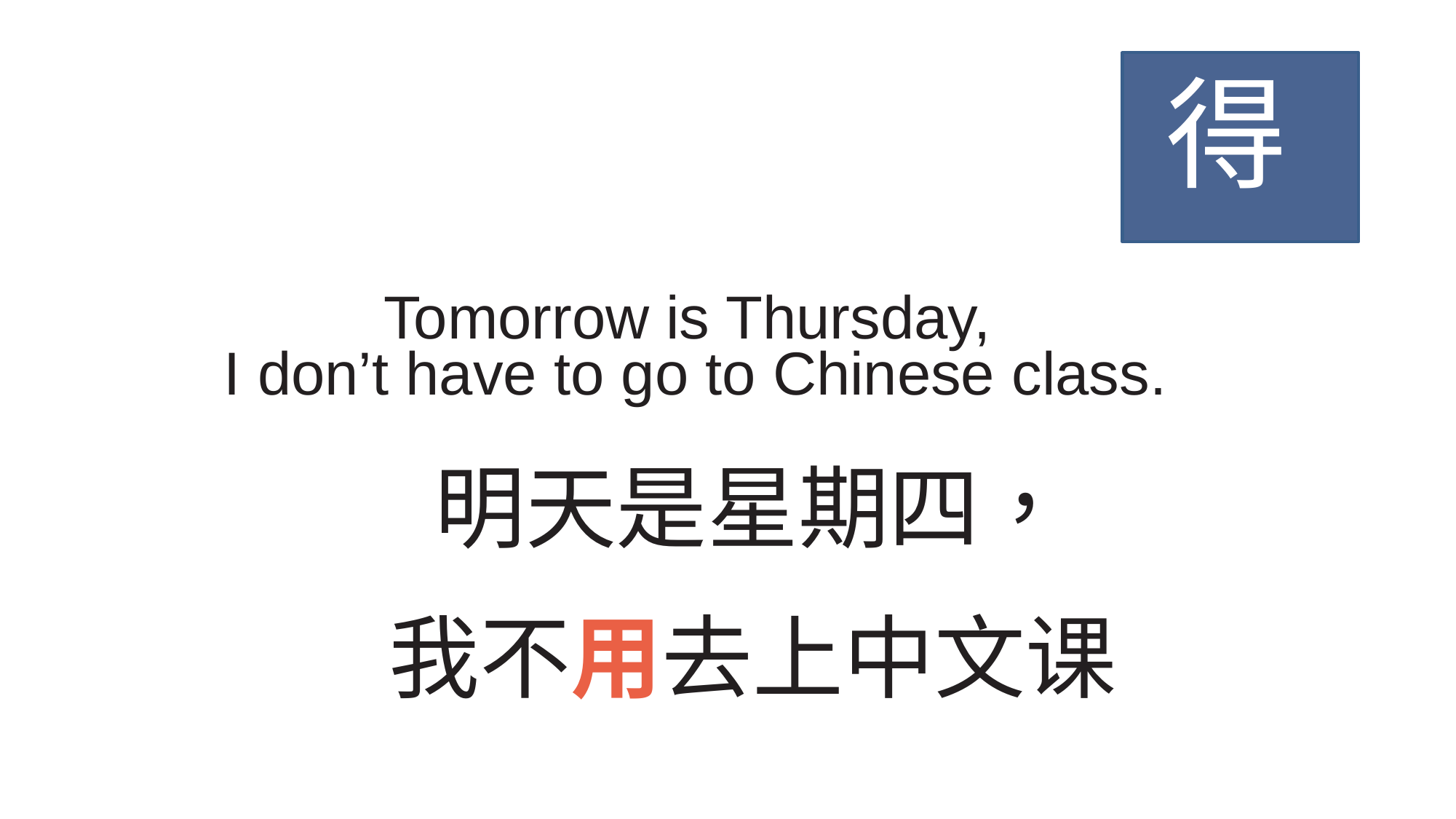

得
Tomorrow is Thursday,
I don’t have to go to Chinese class.
明天是星期四，

我不用去上中文课